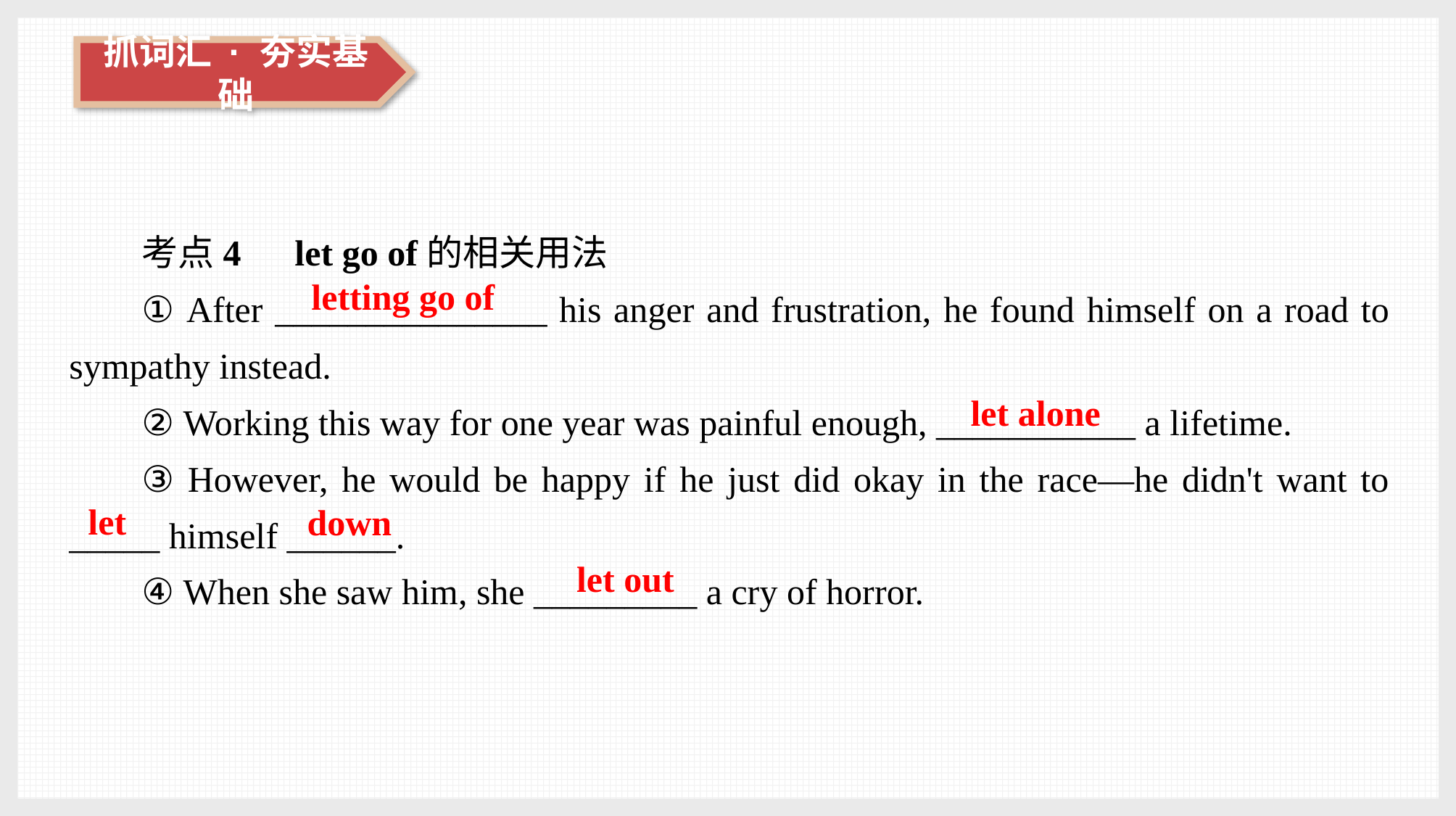

考点4　let go of的相关用法
① After _______________ his anger and frustration, he found himself on a road to sympathy instead.
② Working this way for one year was painful enough, ___________ a lifetime.
③ However, he would be happy if he just did okay in the race—he didn't want to _____ himself ______.
④ When she saw him, she _________ a cry of horror.
letting go of
let alone
let
down
let out